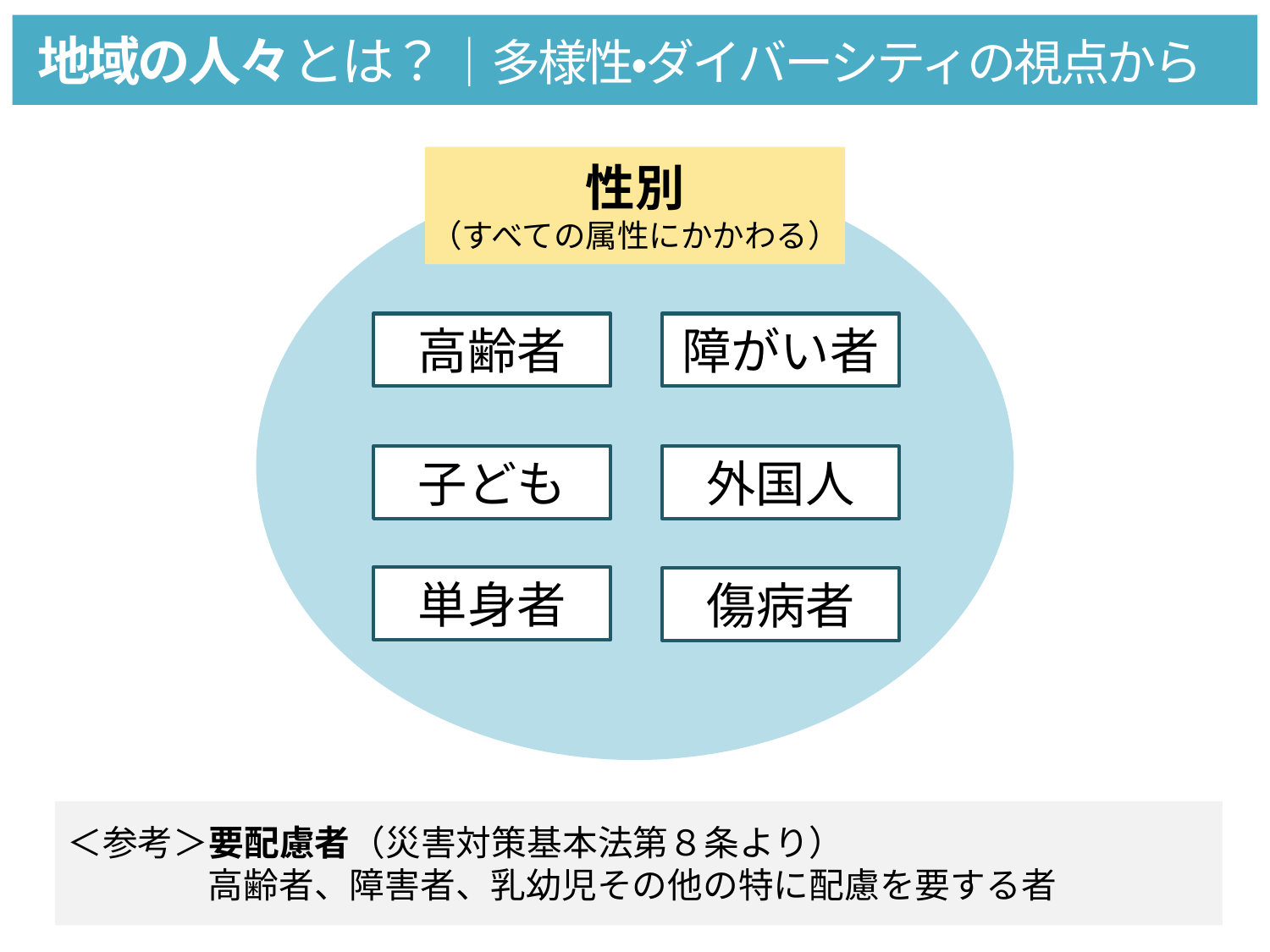

地域の人々とは？｜多様性・ダイバーシティの視点から
性別
（すべての属性にかかわる）

高齢者
障がい者
子ども
外国人
単身者
傷病者
＜参考＞要配慮者（災害対策基本法第８条より）
高齢者、障害者、乳幼児その他の特に配慮を要する者